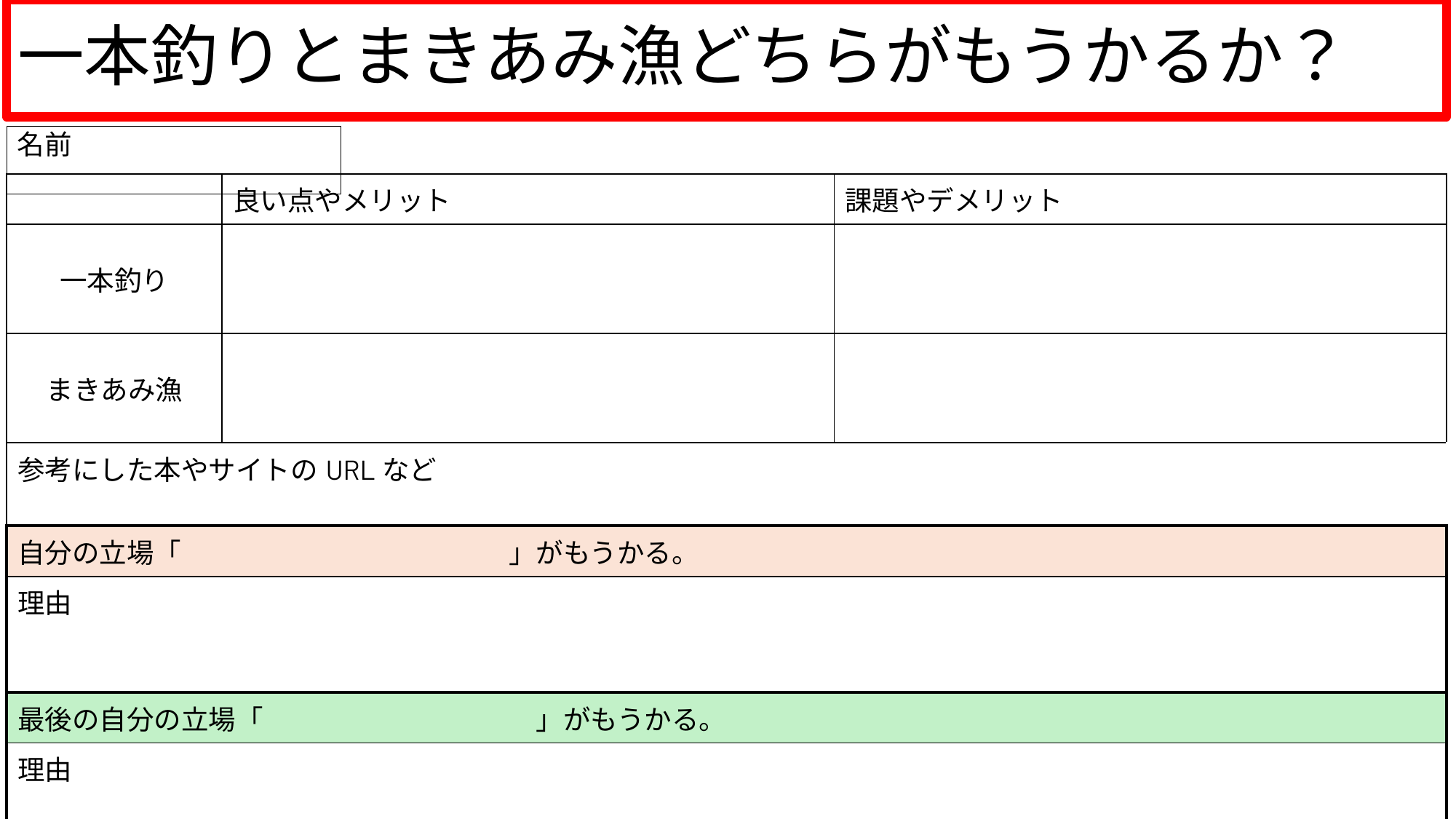

# 一本釣りとまきあみ漁どちらがもうかるか？
名前
|  | 良い点やメリット | 課題やデメリット |
| --- | --- | --- |
| 一本釣り |  |  |
| まきあみ漁 |  |  |
| 参考にした本やサイトのURLなど |  |  |
| 自分の立場「　　　　　　　　　　　　」がもうかる。 |  |  |
| 理由 |  |  |
| 最後の自分の立場「　　　　　　　　　　」がもうかる。 |  |  |
| 理由 |  |  |